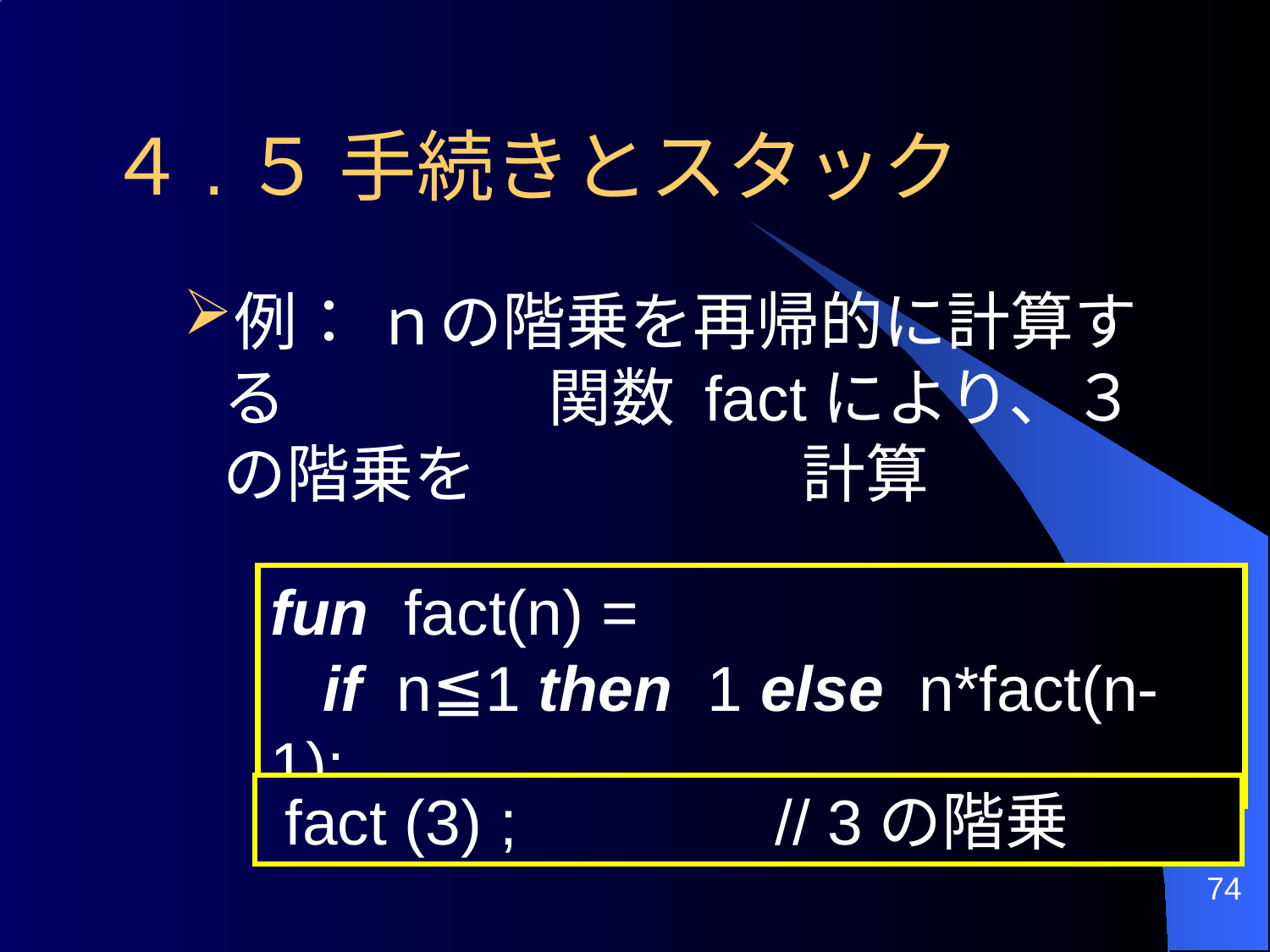

# ４.５ 手続きとスタック
例： ｎの階乗を再帰的に計算する		     関数 factにより、３の階乗を		     計算
fun  fact(n) =
   if  n≦1 then  1 else  n*fact(n-1);
 fact (3) ;			// 3の階乗
74